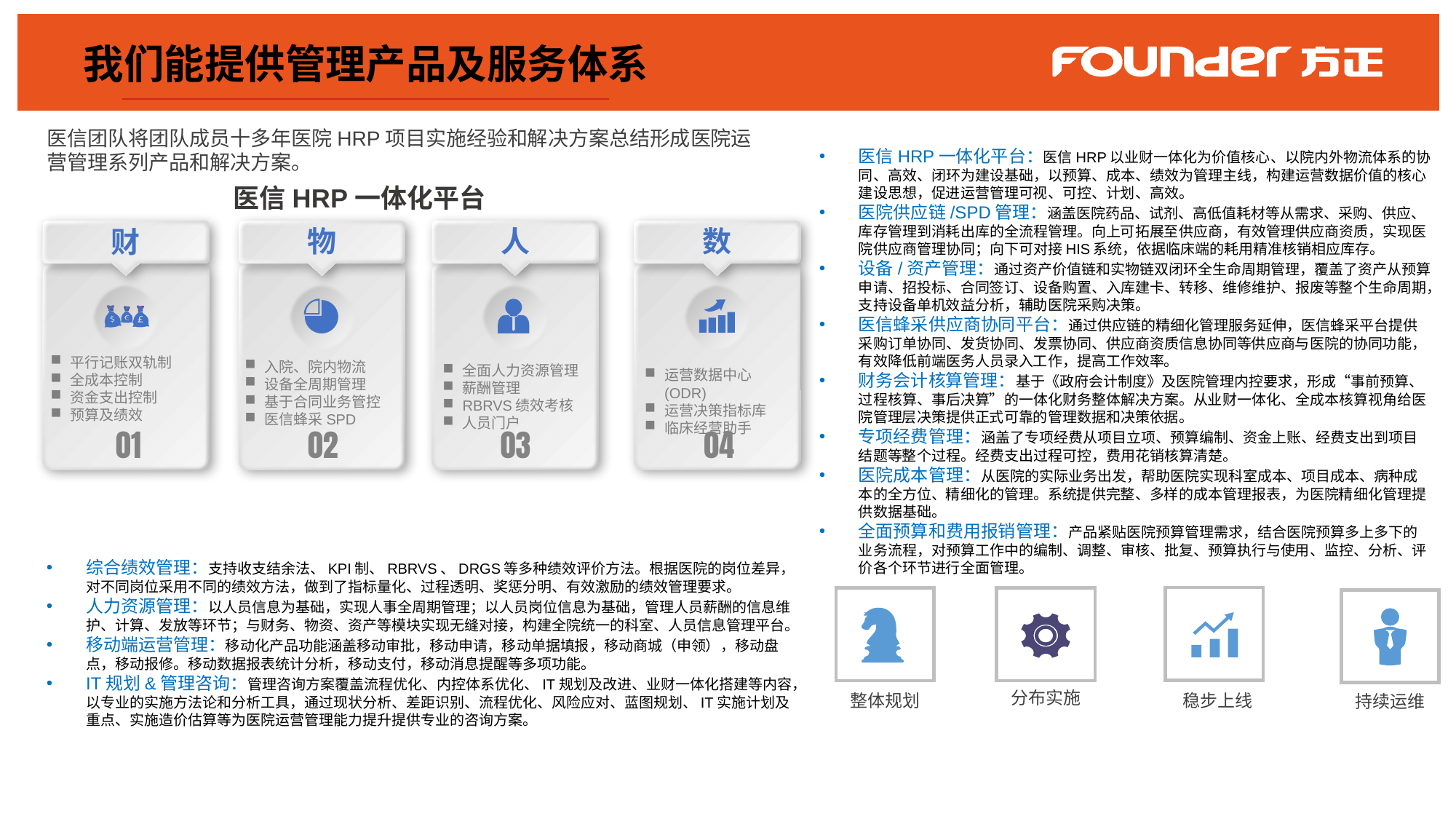

我们能提供管理产品及服务体系
医信团队将团队成员十多年医院HRP项目实施经验和解决方案总结形成医院运营管理系列产品和解决方案。
医信HRP一体化平台
物

入院、院内物流
设备全周期管理
基于合同业务管控
医信蜂采SPD

02
人

全面人力资源管理
薪酬管理
RBRVS绩效考核
人员门户

03
数
财

平行记账双轨制
全成本控制
资金支出控制
预算及绩效

01

运营数据中心(ODR)
运营决策指标库
临床经营助手

04
医信HRP一体化平台：医信HRP以业财一体化为价值核心、以院内外物流体系的协同、高效、闭环为建设基础，以预算、成本、绩效为管理主线，构建运营数据价值的核心建设思想，促进运营管理可视、可控、计划、高效。
医院供应链/SPD管理：涵盖医院药品、试剂、高低值耗材等从需求、采购、供应、库存管理到消耗出库的全流程管理。向上可拓展至供应商，有效管理供应商资质，实现医院供应商管理协同；向下可对接HIS系统，依据临床端的耗用精准核销相应库存。
设备/资产管理：通过资产价值链和实物链双闭环全生命周期管理，覆盖了资产从预算申请、招投标、合同签订、设备购置、入库建卡、转移、维修维护、报废等整个生命周期，支持设备单机效益分析，辅助医院采购决策。
医信蜂采供应商协同平台：通过供应链的精细化管理服务延伸，医信蜂采平台提供采购订单协同、发货协同、发票协同、供应商资质信息协同等供应商与医院的协同功能，有效降低前端医务人员录入工作，提高工作效率。
财务会计核算管理：基于《政府会计制度》及医院管理内控要求，形成“事前预算、过程核算、事后决算”的一体化财务整体解决方案。从业财一体化、全成本核算视角给医院管理层决策提供正式可靠的管理数据和决策依据。
专项经费管理：涵盖了专项经费从项目立项、预算编制、资金上账、经费支出到项目结题等整个过程。经费支出过程可控，费用花销核算清楚。
医院成本管理：从医院的实际业务出发，帮助医院实现科室成本、项目成本、病种成本的全方位、精细化的管理。系统提供完整、多样的成本管理报表，为医院精细化管理提供数据基础。
全面预算和费用报销管理：产品紧贴医院预算管理需求，结合医院预算多上多下的业务流程，对预算工作中的编制、调整、审核、批复、预算执行与使用、监控、分析、评价各个环节进行全面管理。
综合绩效管理：支持收支结余法、KPI制、RBRVS、DRGS等多种绩效评价方法。根据医院的岗位差异，对不同岗位采用不同的绩效方法，做到了指标量化、过程透明、奖惩分明、有效激励的绩效管理要求。
人力资源管理：以人员信息为基础，实现人事全周期管理；以人员岗位信息为基础，管理人员薪酬的信息维护、计算、发放等环节；与财务、物资、资产等模块实现无缝对接，构建全院统一的科室、人员信息管理平台。
移动端运营管理：移动化产品功能涵盖移动审批，移动申请，移动单据填报，移动商城（申领），移动盘点，移动报修。移动数据报表统计分析，移动支付，移动消息提醒等多项功能。
IT规划&管理咨询：管理咨询方案覆盖流程优化、内控体系优化、IT规划及改进、业财一体化搭建等内容，以专业的实施方法论和分析工具，通过现状分析、差距识别、流程优化、风险应对、蓝图规划、IT实施计划及重点、实施造价估算等为医院运营管理能力提升提供专业的咨询方案。

稳步上线

分布实施

整体规划

持续运维